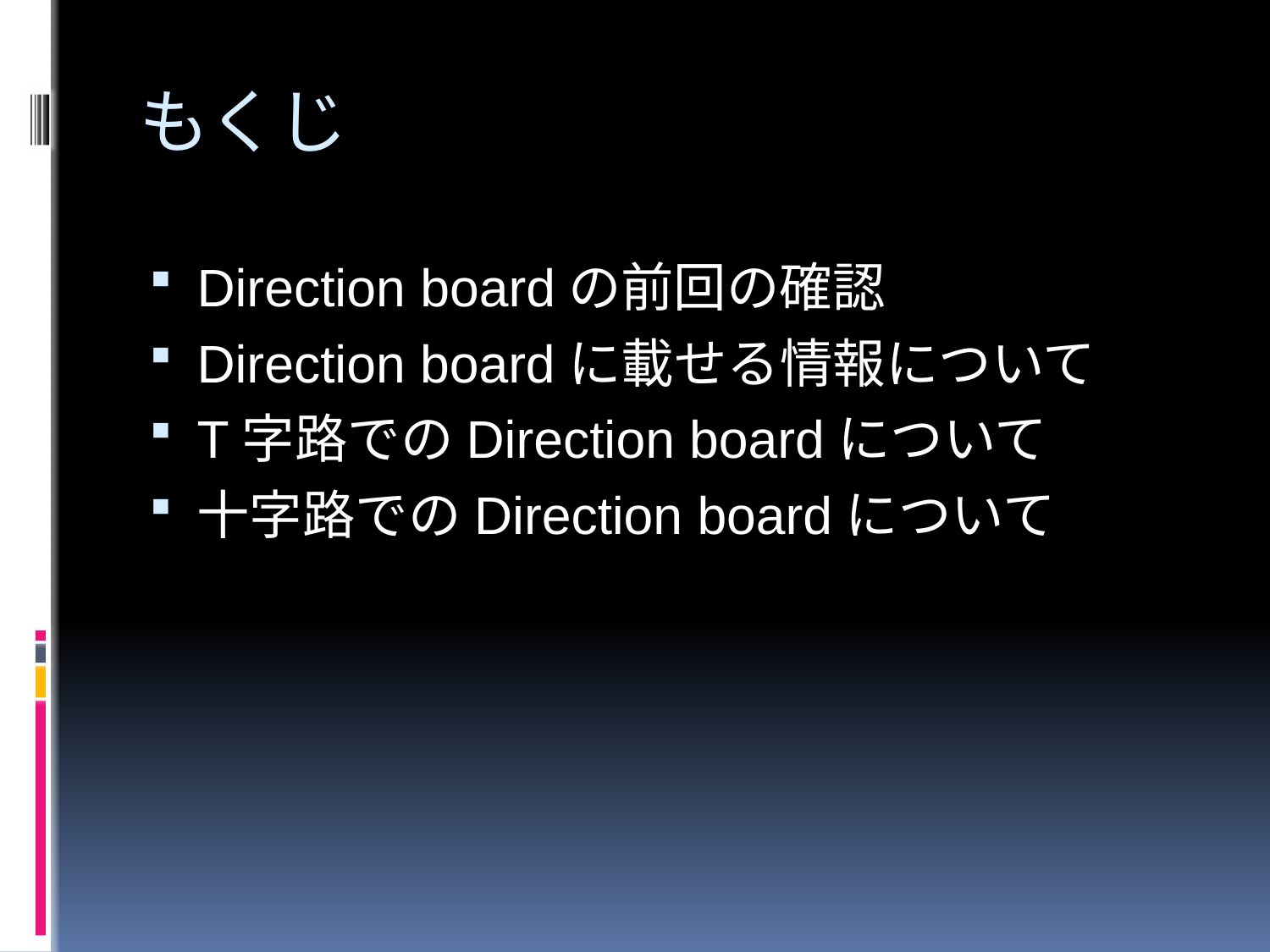

# もくじ
Direction boardの前回の確認
Direction boardに載せる情報について
T字路でのDirection boardについて
十字路でのDirection boardについて